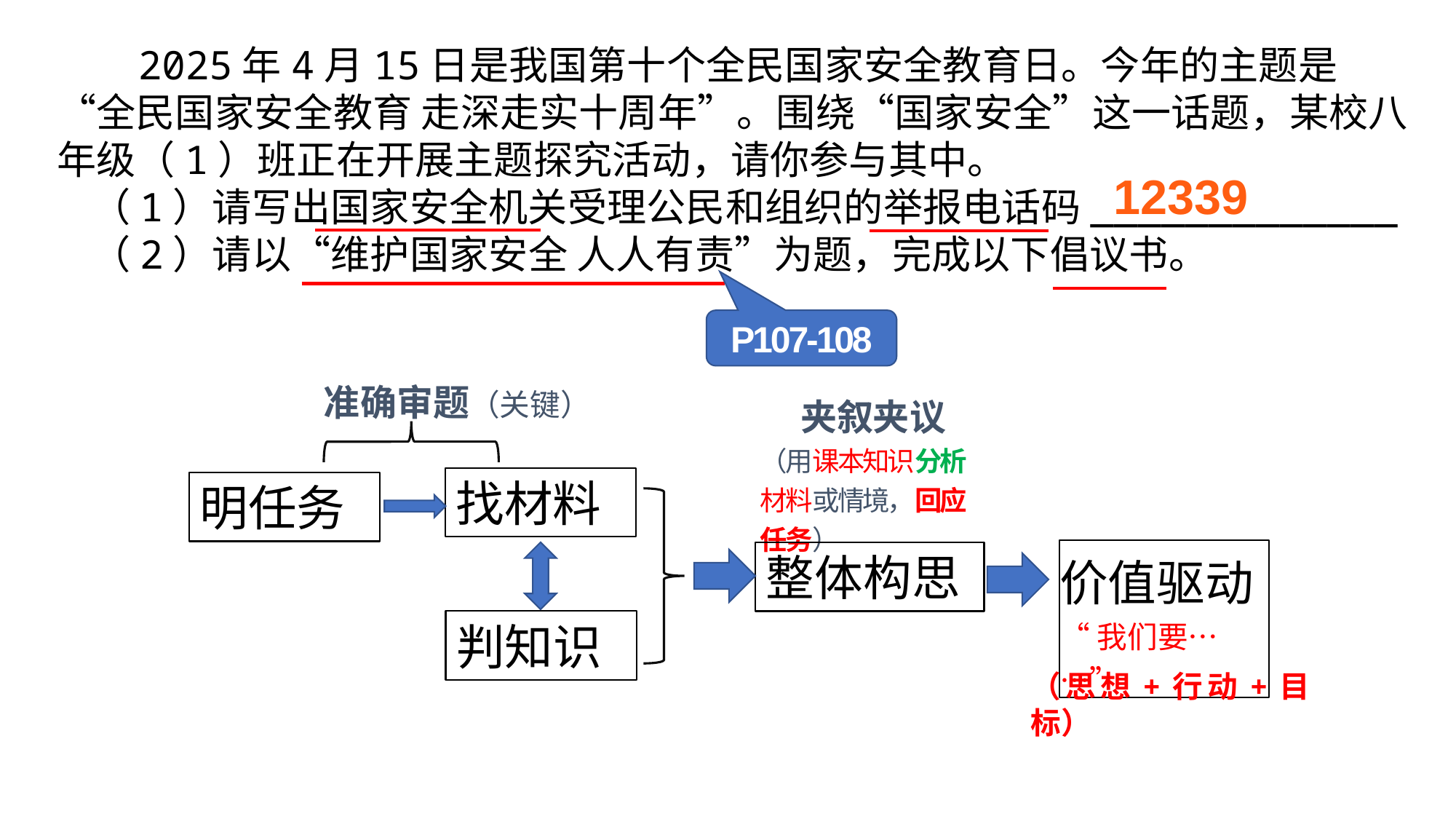

2025年4月15日是我国第十个全民国家安全教育日。今年的主题是“全民国家安全教育 走深走实十周年”。围绕“国家安全”这一话题，某校八年级（1）班正在开展主题探究活动，请你参与其中。
（1）请写出国家安全机关受理公民和组织的举报电话码_____________
（2）请以“维护国家安全 人人有责”为题，完成以下倡议书。
12339
P107-108

准确审题（关键）
夹叙夹议
（用课本知识分析材料或情境，回应任务）
找材料
明任务

价值驱动
“我们要……”

整体构思

判知识
（思想+行动+目标）